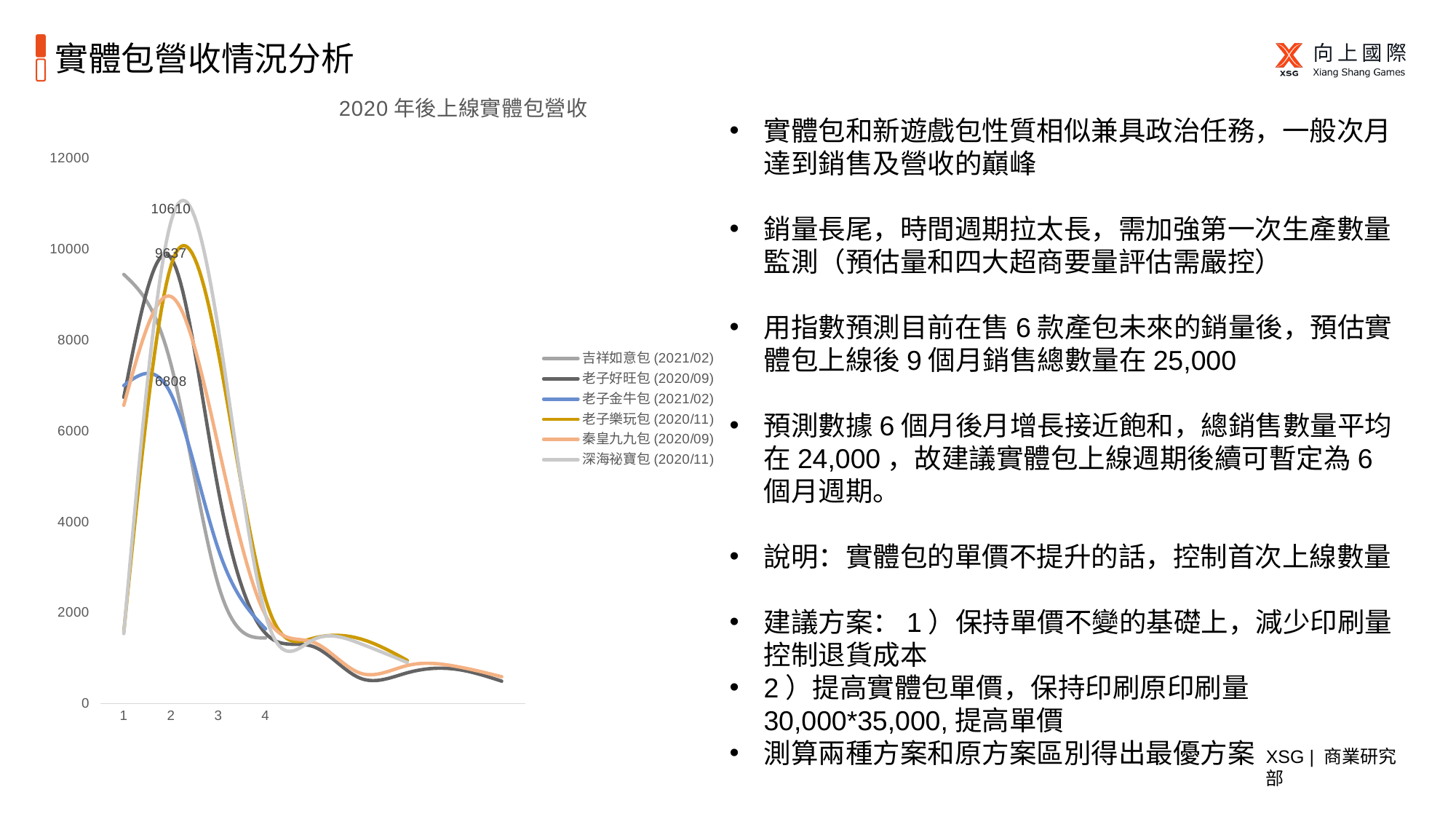

# 實體包營收情況分析

### Chart: 2020年後上線實體包營收

| Category | 吉祥如意包(2021/02) | 老子好旺包(2020/09) | 老子金牛包(2021/02) | 老子樂玩包(2020/11) | 秦皇九九包(2020/09) | 深海祕寶包(2020/11) |
|---|---|---|---|---|---|---|
實體包和新遊戲包性質相似兼具政治任務，一般次月達到銷售及營收的巔峰

銷量長尾，時間週期拉太長，需加強第一次生產數量監測（預估量和四大超商要量評估需嚴控）

用指數預測目前在售6款產包未來的銷量後，預估實體包上線後9個月銷售總數量在25,000

預測數據6個月後月增長接近飽和，總銷售數量平均在24,000，故建議實體包上線週期後續可暫定為6個月週期。

說明：實體包的單價不提升的話，控制首次上線數量

建議方案：1）保持單價不變的基礎上，減少印刷量控制退貨成本
2）提高實體包單價，保持印刷原印刷量30,000*35,000,提高單價
測算兩種方案和原方案區別得出最優方案